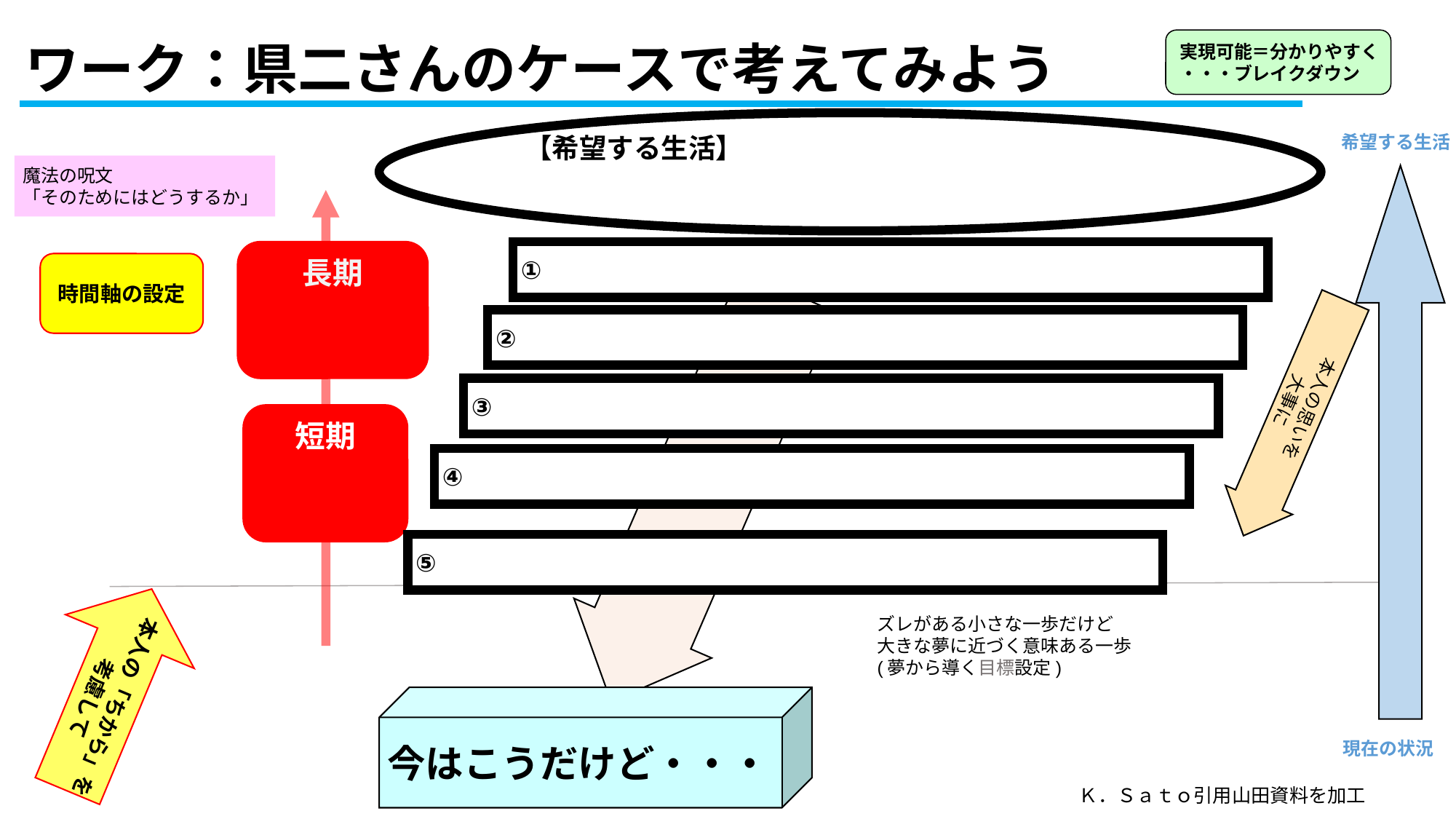

# ワーク：県二さんのケースで考えてみよう
実現可能＝分かりやすく
・・・ブレイクダウン
【希望する生活】
希望する生活
魔法の呪文
「そのためにはどうするか」

長期
①
時間軸の設定

本人の思いを
大事に
②
③
短期
④
⑤
本人の「ちから」を
考慮して

ズレがある小さな一歩だけど
大きな夢に近づく意味ある一歩
(夢から導く目標設定)
今はこうだけど・・・
現在の状況
Ｋ．Ｓａｔｏ引用山田資料を加工